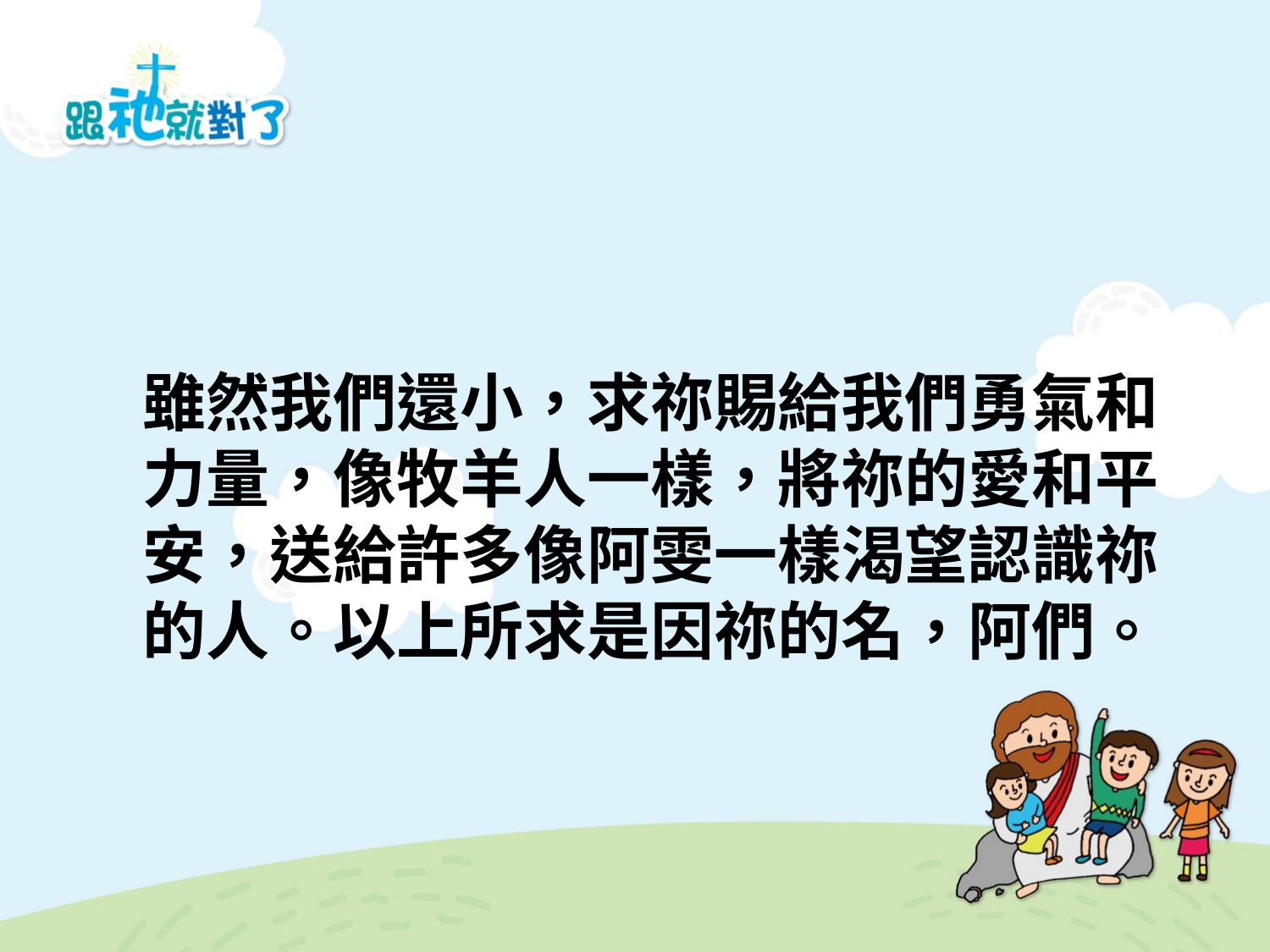

雖然我們還小，求祢賜給我們勇氣和力量，像牧羊人一樣，將祢的愛和平安，送給許多像阿雯一樣渴望認識祢的人。以上所求是因祢的名，阿們。